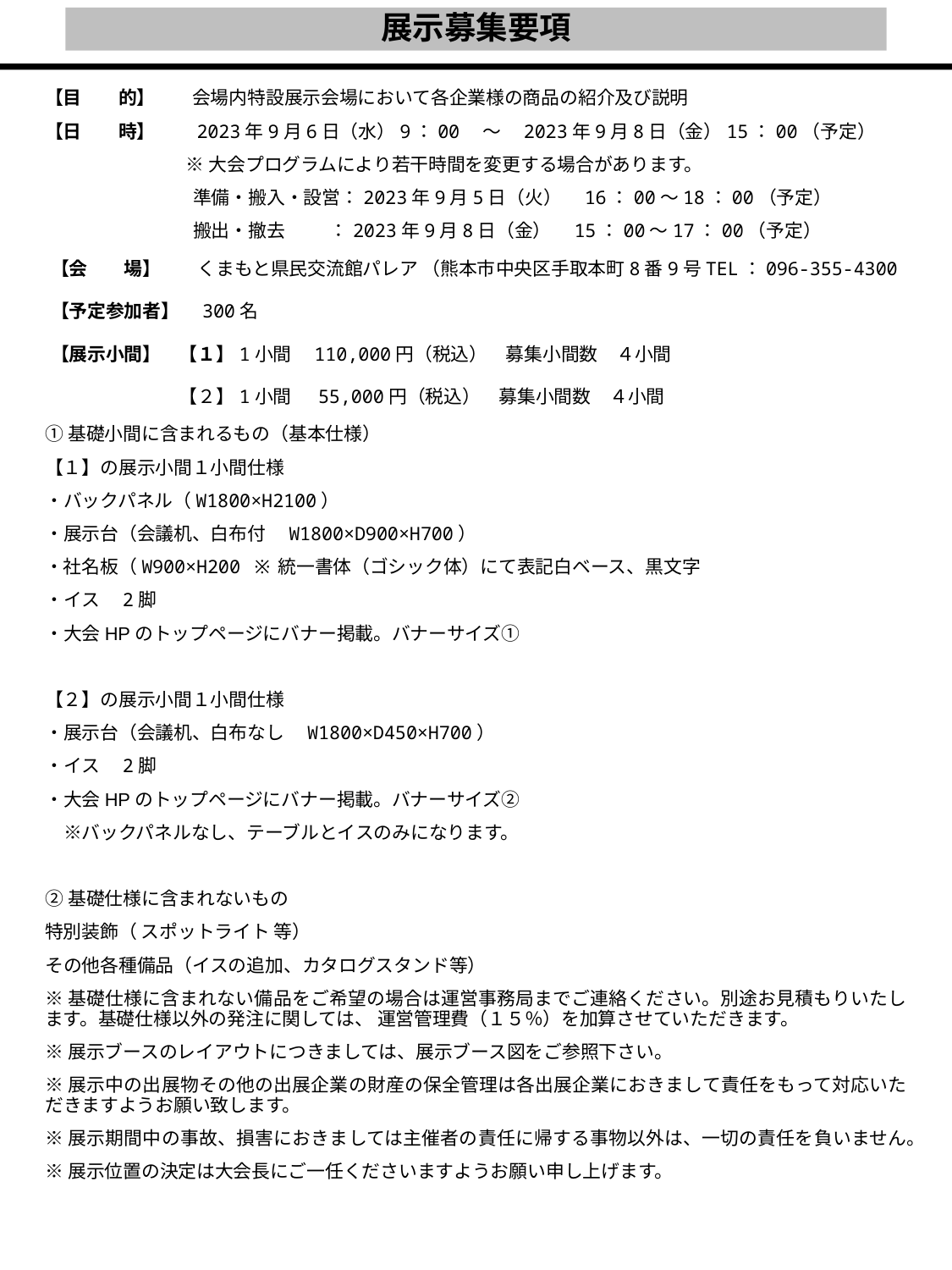

# 展示募集要項
【目　　的】　　会場内特設展示会場において各企業様の商品の紹介及び説明
【日　　時】　　2023年9月6日（水）9：00　～　2023年9月8日（金）15：00（予定）
※大会プログラムにより若干時間を変更する場合があります。
準備・搬入・設営：2023年9月5日（火）　16：00～18：00（予定）
搬出・撤去　　  ：2023年9月8日（金）　15：00～17：00（予定）
【会　　場】　　くまもと県民交流館パレア （熊本市中央区手取本町8番9号TEL：096-355-4300
【予定参加者】　300名
【展示小間】　【１】1小間　110,000円（税込）　募集小間数　４小間
　　　　　　　【２】1小間　 55,000円（税込）　募集小間数　４小間
①基礎小間に含まれるもの（基本仕様）
【１】の展示小間１小間仕様
・バックパネル（W1800×H2100）
・展示台（会議机、白布付　W1800×D900×H700）
・社名板（W900×H200 ※統一書体（ゴシック体）にて表記白ベース、黒文字
・イス　2脚
・大会HPのトップページにバナー掲載。バナーサイズ①

【２】の展示小間１小間仕様
・展示台（会議机、白布なし　W1800×D450×H700）
・イス　2脚
・大会HPのトップページにバナー掲載。バナーサイズ②
　※バックパネルなし、テーブルとイスのみになります。

②基礎仕様に含まれないもの
特別装飾（ スポットライト 等）
その他各種備品（イスの追加、カタログスタンド等）
※基礎仕様に含まれない備品をご希望の場合は運営事務局までご連絡ください。別途お見積もりいたします。基礎仕様以外の発注に関しては、 運営管理費（１５％）を加算させていただきます。
※展示ブースのレイアウトにつきましては、展示ブース図をご参照下さい。
※展示中の出展物その他の出展企業の財産の保全管理は各出展企業におきまして責任をもって対応いただきますようお願い致します。
※展示期間中の事故、損害におきましては主催者の責任に帰する事物以外は、一切の責任を負いません。
※展示位置の決定は大会長にご一任くださいますようお願い申し上げます。